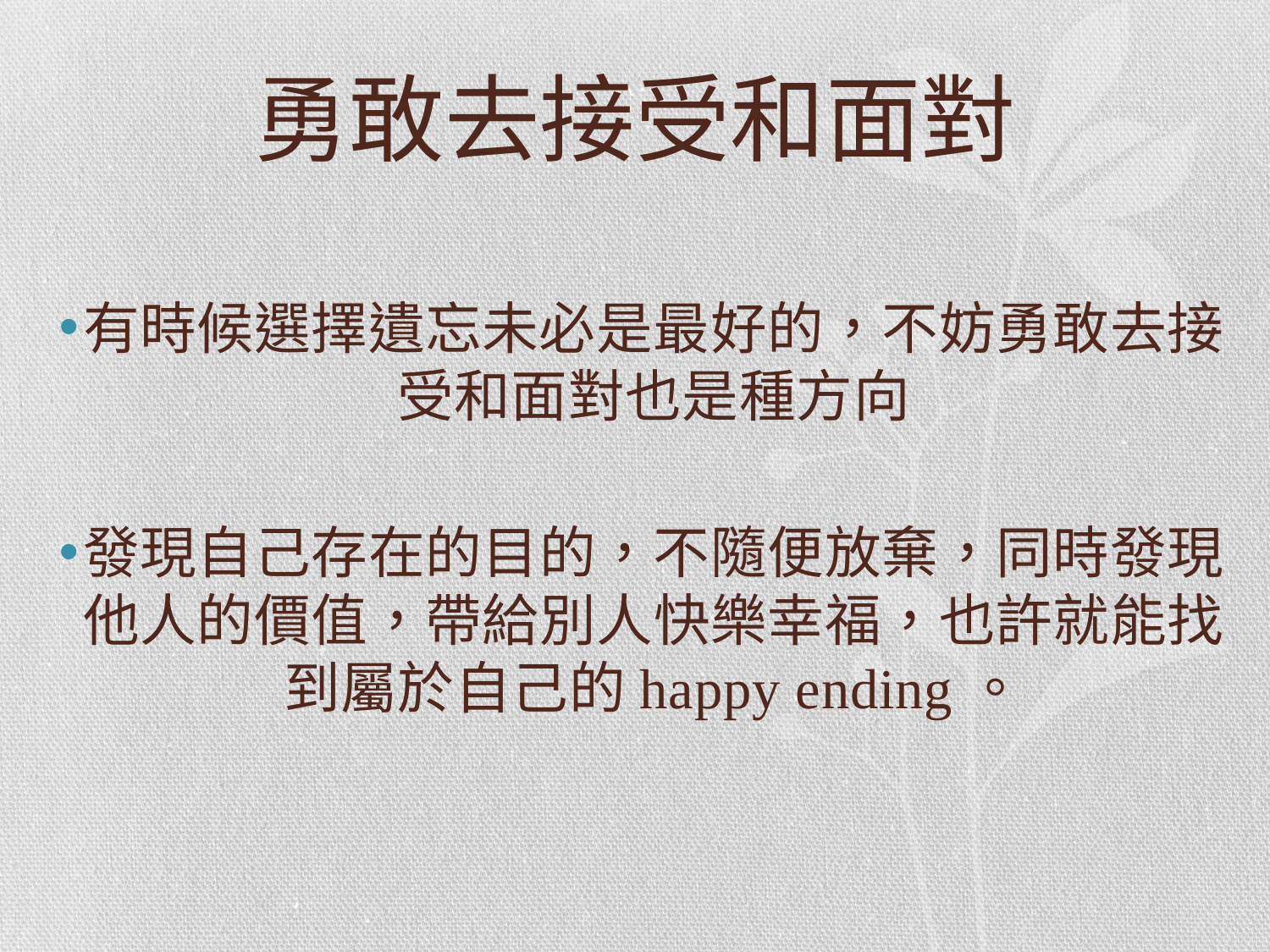

# 勇敢去接受和面對
有時候選擇遺忘未必是最好的，不妨勇敢去接受和面對也是種方向

發現自己存在的目的，不隨便放棄，同時發現他人的價值，帶給別人快樂幸福，也許就能找到屬於自己的happy ending。